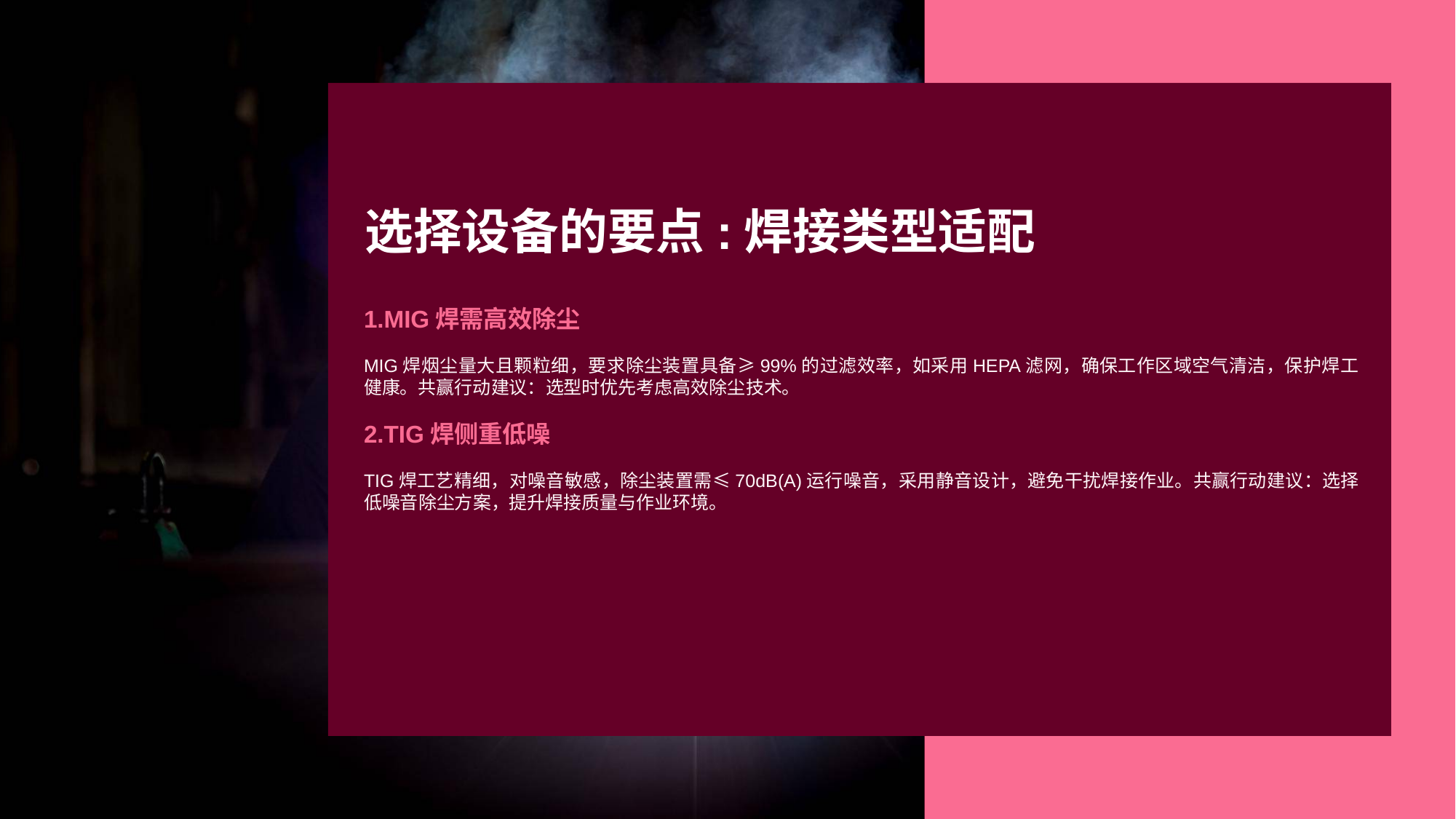

选择设备的要点:焊接类型适配
1.MIG焊需高效除尘
MIG焊烟尘量大且颗粒细，要求除尘装置具备≥99%的过滤效率，如采用HEPA滤网，确保工作区域空气清洁，保护焊工健康。共赢行动建议：选型时优先考虑高效除尘技术。
2.TIG焊侧重低噪
TIG焊工艺精细，对噪音敏感，除尘装置需≤70dB(A)运行噪音，采用静音设计，避免干扰焊接作业。共赢行动建议：选择低噪音除尘方案，提升焊接质量与作业环境。